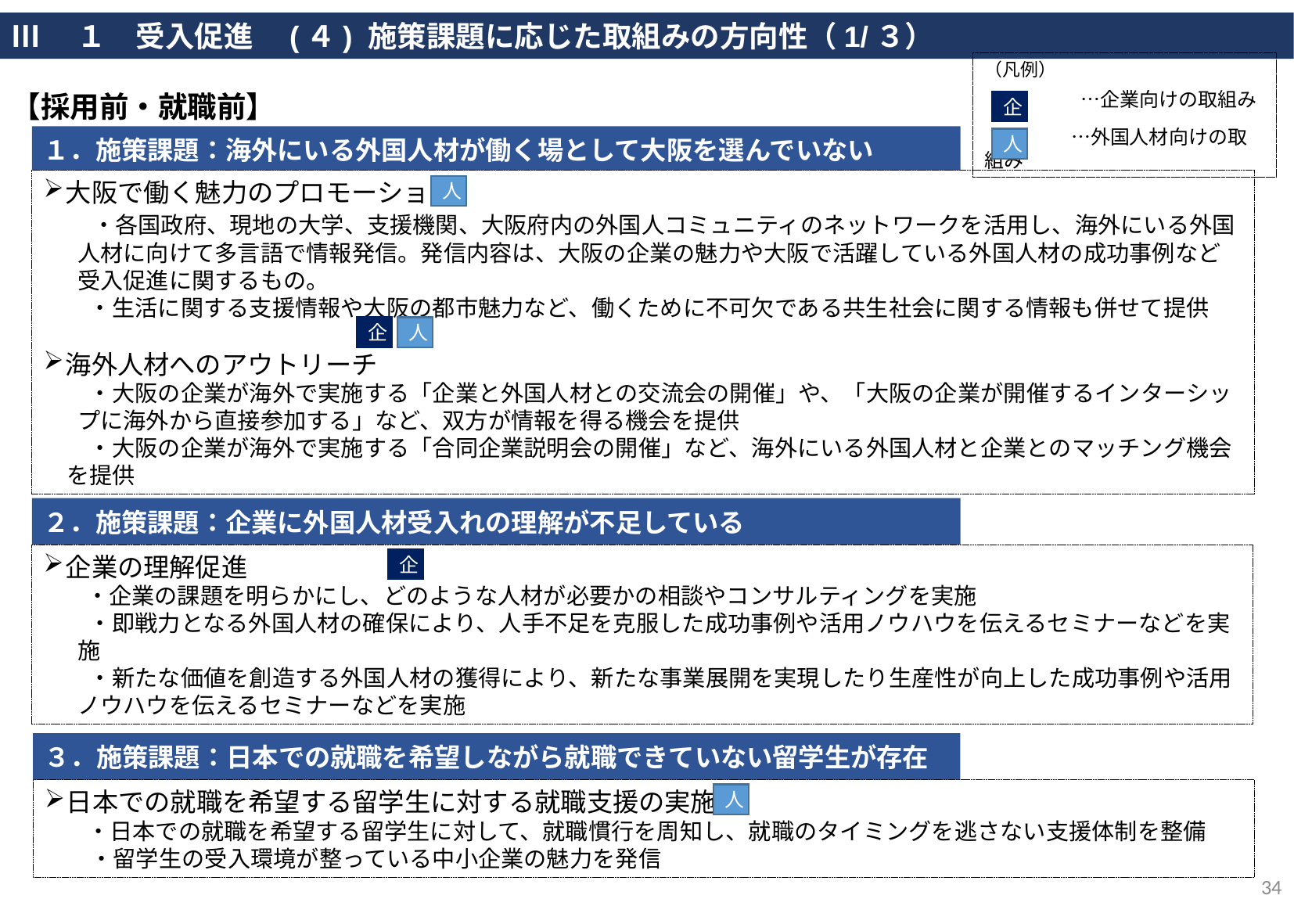

Ⅲ　１　受入促進　(４) 施策課題に応じた取組みの方向性（1/３）
（凡例）

　　　　 …企業向けの取組み

　　　  　…外国人材向けの取組み
【採用前・就職前】
企
１．施策課題：海外にいる外国人材が働く場として大阪を選んでいない
人
大阪で働く魅力のプロモーション
　　・各国政府、現地の大学、支援機関、大阪府内の外国人コミュニティのネットワークを活用し、海外にいる外国人材に向けて多言語で情報発信。発信内容は、大阪の企業の魅力や大阪で活躍している外国人材の成功事例など受入促進に関するもの。
　　・生活に関する支援情報や大阪の都市魅力など、働くために不可欠である共生社会に関する情報も併せて提供

海外人材へのアウトリーチ
　　・大阪の企業が海外で実施する「企業と外国人材との交流会の開催」や、「大阪の企業が開催するインターシップに海外から直接参加する」など、双方が情報を得る機会を提供
　　・大阪の企業が海外で実施する「合同企業説明会の開催」など、海外にいる外国人材と企業とのマッチング機会を提供
人
企
人
２．施策課題：企業に外国人材受入れの理解が不足している
企業の理解促進
　　・企業の課題を明らかにし、どのような人材が必要かの相談やコンサルティングを実施
　　・即戦力となる外国人材の確保により、人手不足を克服した成功事例や活用ノウハウを伝えるセミナーなどを実施
　　・新たな価値を創造する外国人材の獲得により、新たな事業展開を実現したり生産性が向上した成功事例や活用ノウハウを伝えるセミナーなどを実施
企
３．施策課題：日本での就職を希望しながら就職できていない留学生が存在
日本での就職を希望する留学生に対する就職支援の実施
　　・日本での就職を希望する留学生に対して、就職慣行を周知し、就職のタイミングを逃さない支援体制を整備
　　・留学生の受入環境が整っている中小企業の魅力を発信
人
34